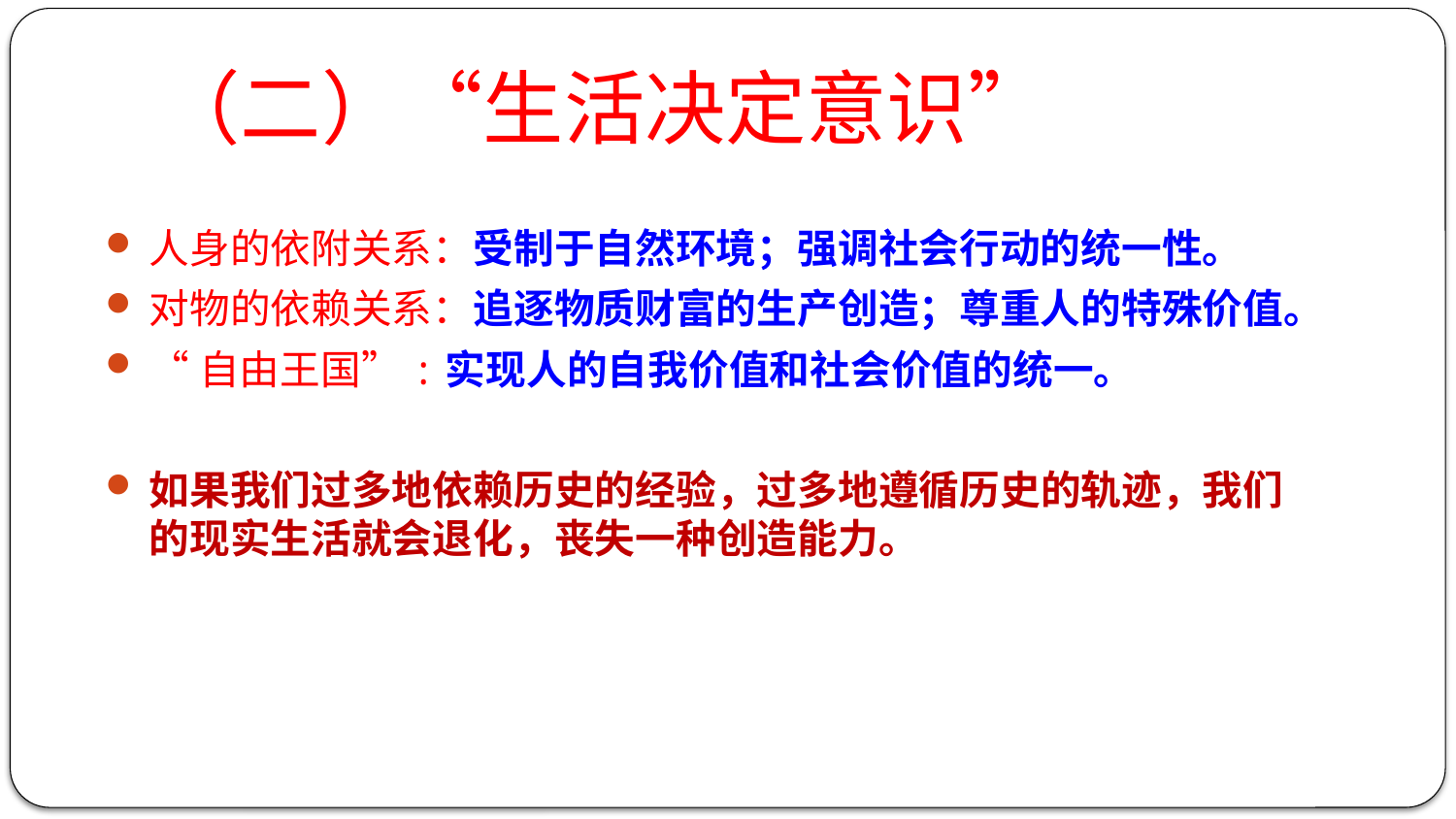

# （二）“生活决定意识”
人身的依附关系：受制于自然环境；强调社会行动的统一性。
对物的依赖关系：追逐物质财富的生产创造；尊重人的特殊价值。
“自由王国”:实现人的自我价值和社会价值的统一。

如果我们过多地依赖历史的经验，过多地遵循历史的轨迹，我们的现实生活就会退化，丧失一种创造能力。